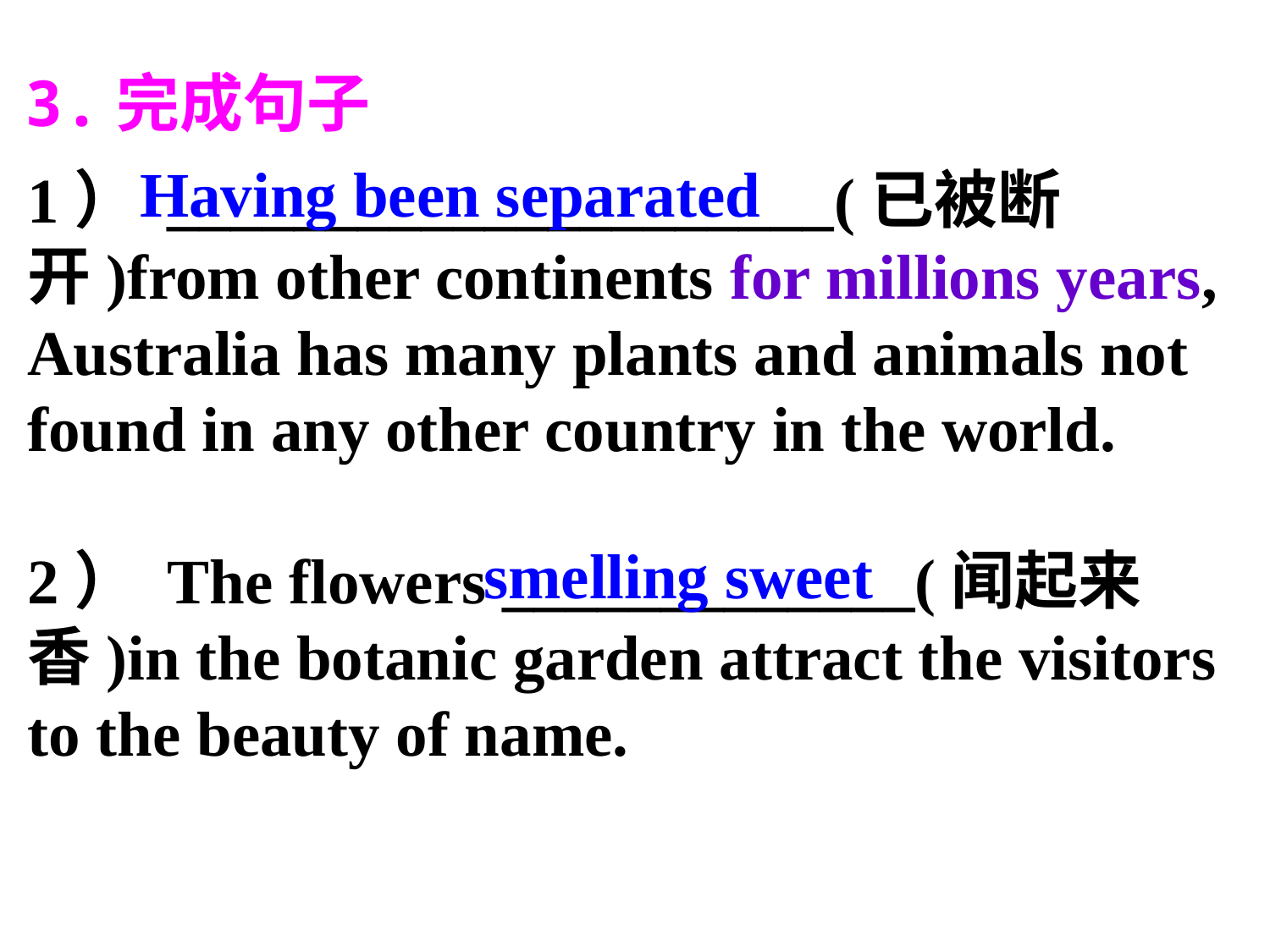

3.完成句子
Having been separated
1） _____________________(已被断开)from other continents for millions years, Australia has many plants and animals not found in any other country in the world.

2） The flowers _____________(闻起来香)in the botanic garden attract the visitors to the beauty of name.
 smelling sweet